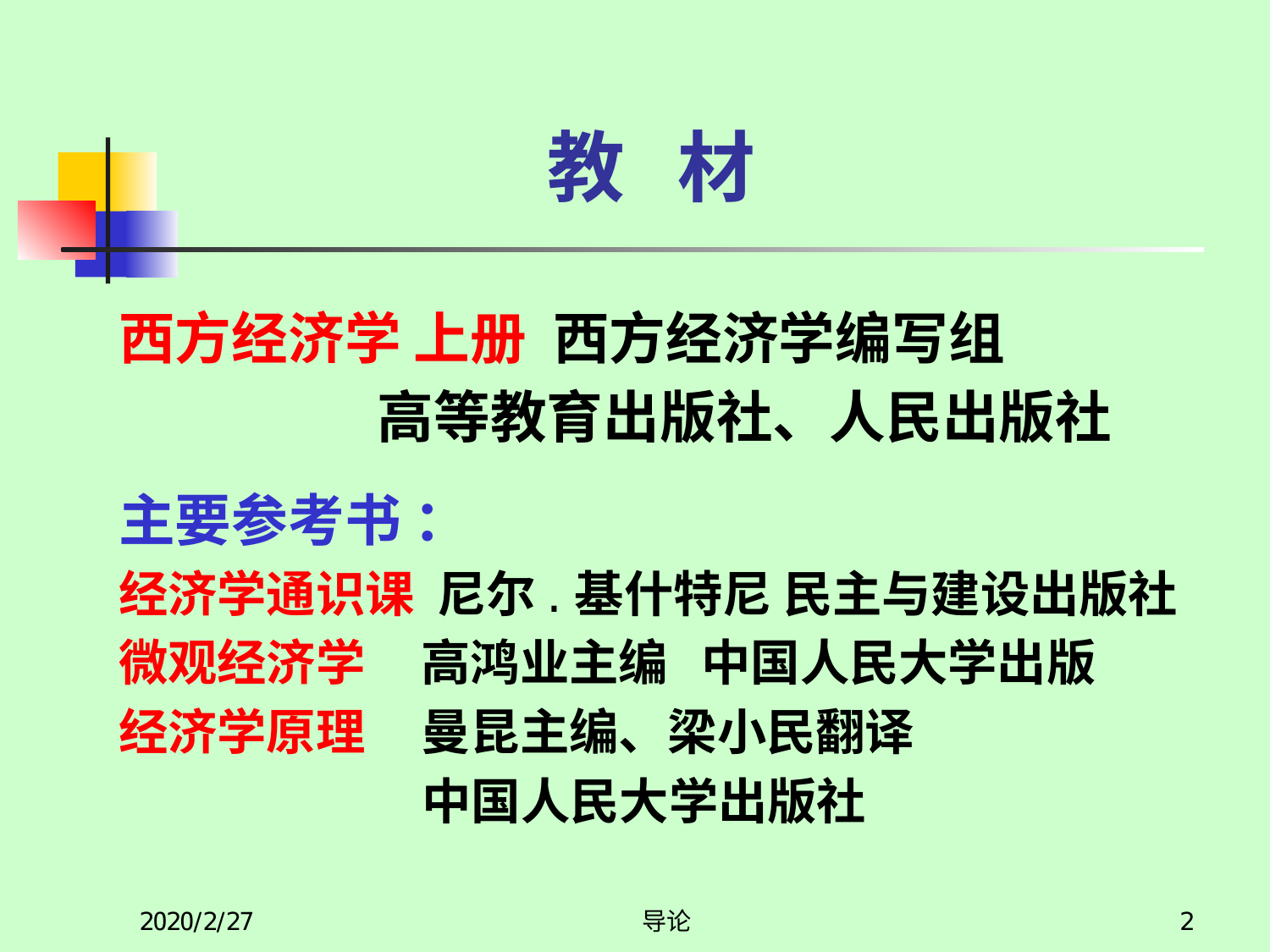

# 教   材
西方经济学 上册  西方经济学编写组
                   高等教育出版社、人民出版社

主要参考书 ：
经济学通识课  尼尔.基什特尼 民主与建设出版社
微观经济学     高鸿业主编   中国人民大学出版
经济学原理     曼昆主编、梁小民翻译
                          中国人民大学出版社
2020/2/27
导论
2